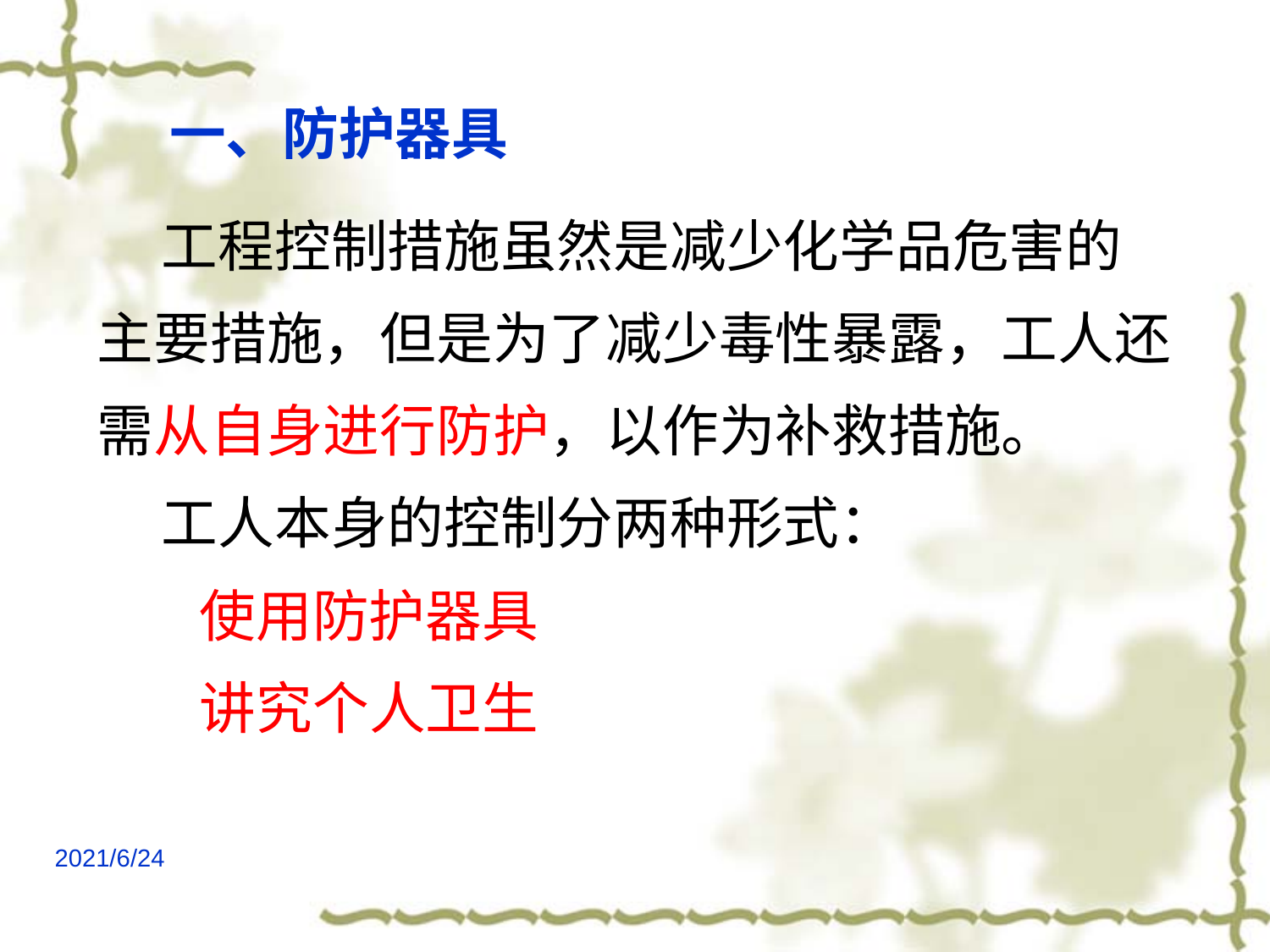

# 一、防护器具
    工程控制措施虽然是减少化学品危害的
主要措施，但是为了减少毒性暴露，工人还
需从自身进行防护，以作为补救措施。
    工人本身的控制分两种形式：
       使用防护器具
       讲究个人卫生
2021/6/24